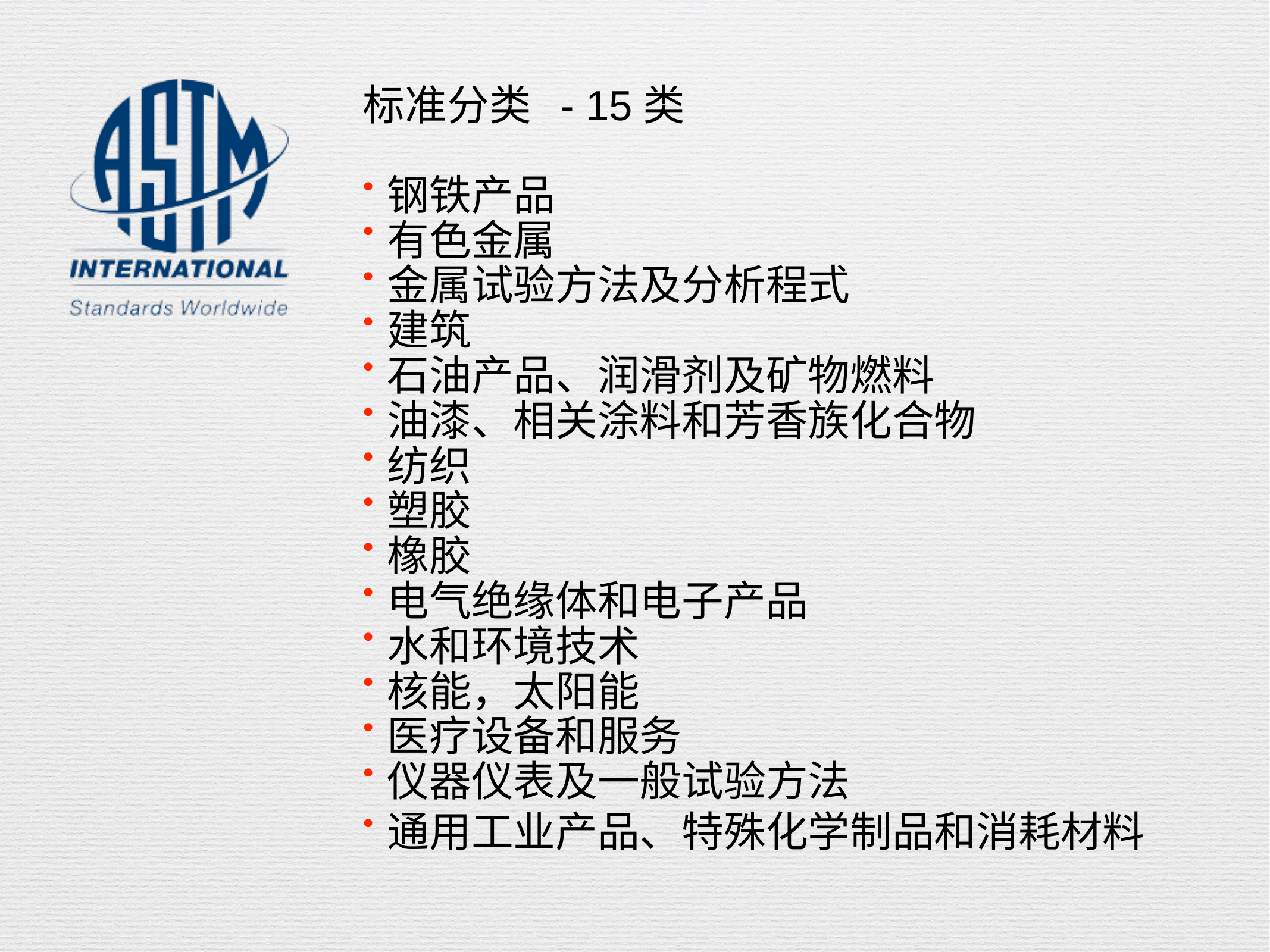

标准分类  - 15类

钢铁产品
有色金属
金属试验方法及分析程式
建筑
石油产品、润滑剂及矿物燃料
油漆、相关涂料和芳香族化合物
纺织
塑胶
橡胶
电气绝缘体和电子产品
水和环境技术
核能，太阳能
医疗设备和服务
仪器仪表及一般试验方法

通用工业产品、特殊化学制品和消耗材料